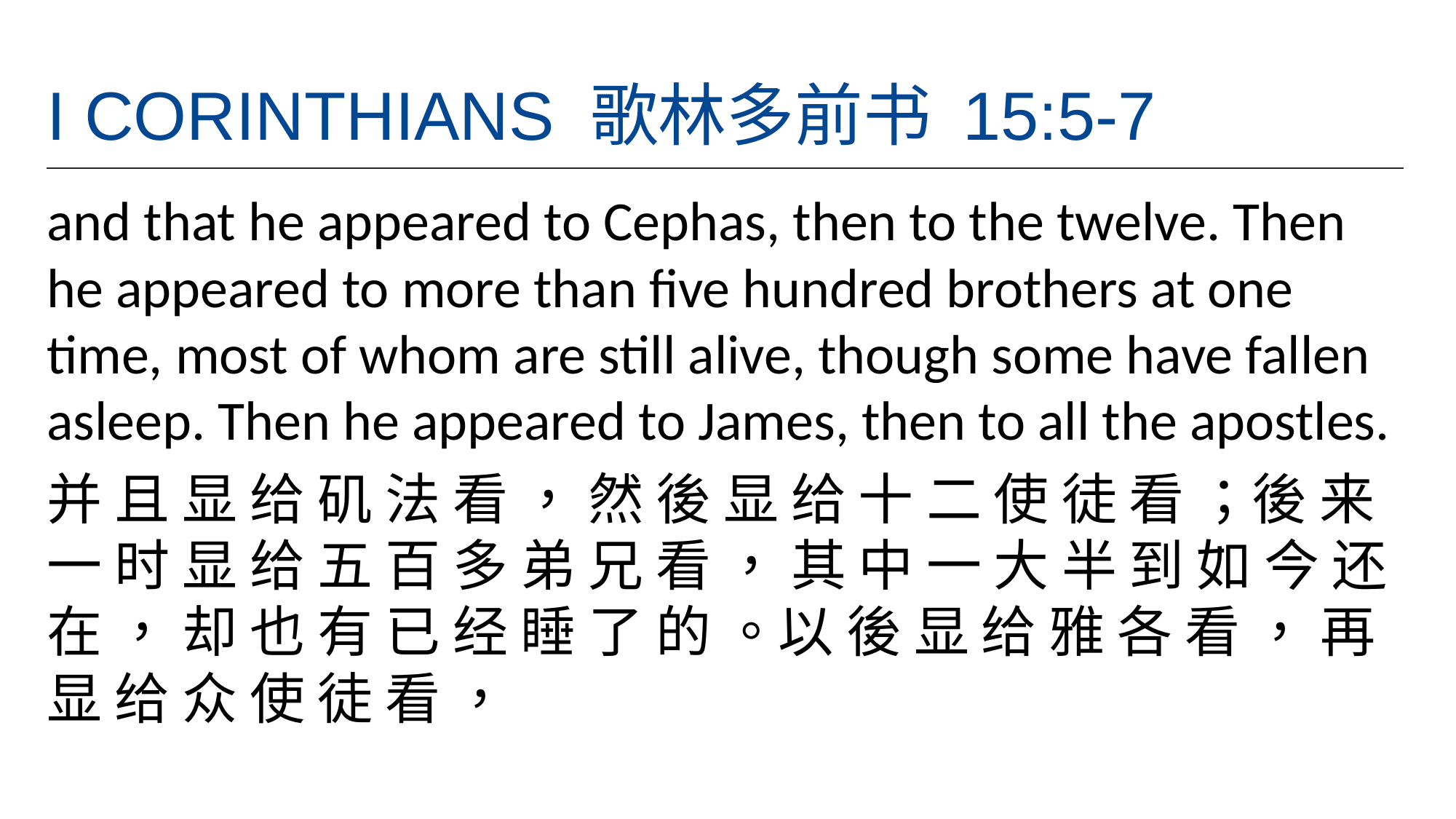

# I Corinthians 歌林多前书 15:5-7
and that he appeared to Cephas, then to the twelve. Then he appeared to more than five hundred brothers at one time, most of whom are still alive, though some have fallen asleep. Then he appeared to James, then to all the apostles.
并 且 显 给 矶 法 看 ， 然 後 显 给 十 二 使 徒 看 ；後 来 一 时 显 给 五 百 多 弟 兄 看 ， 其 中 一 大 半 到 如 今 还 在 ， 却 也 有 已 经 睡 了 的 。以 後 显 给 雅 各 看 ， 再 显 给 众 使 徒 看 ，